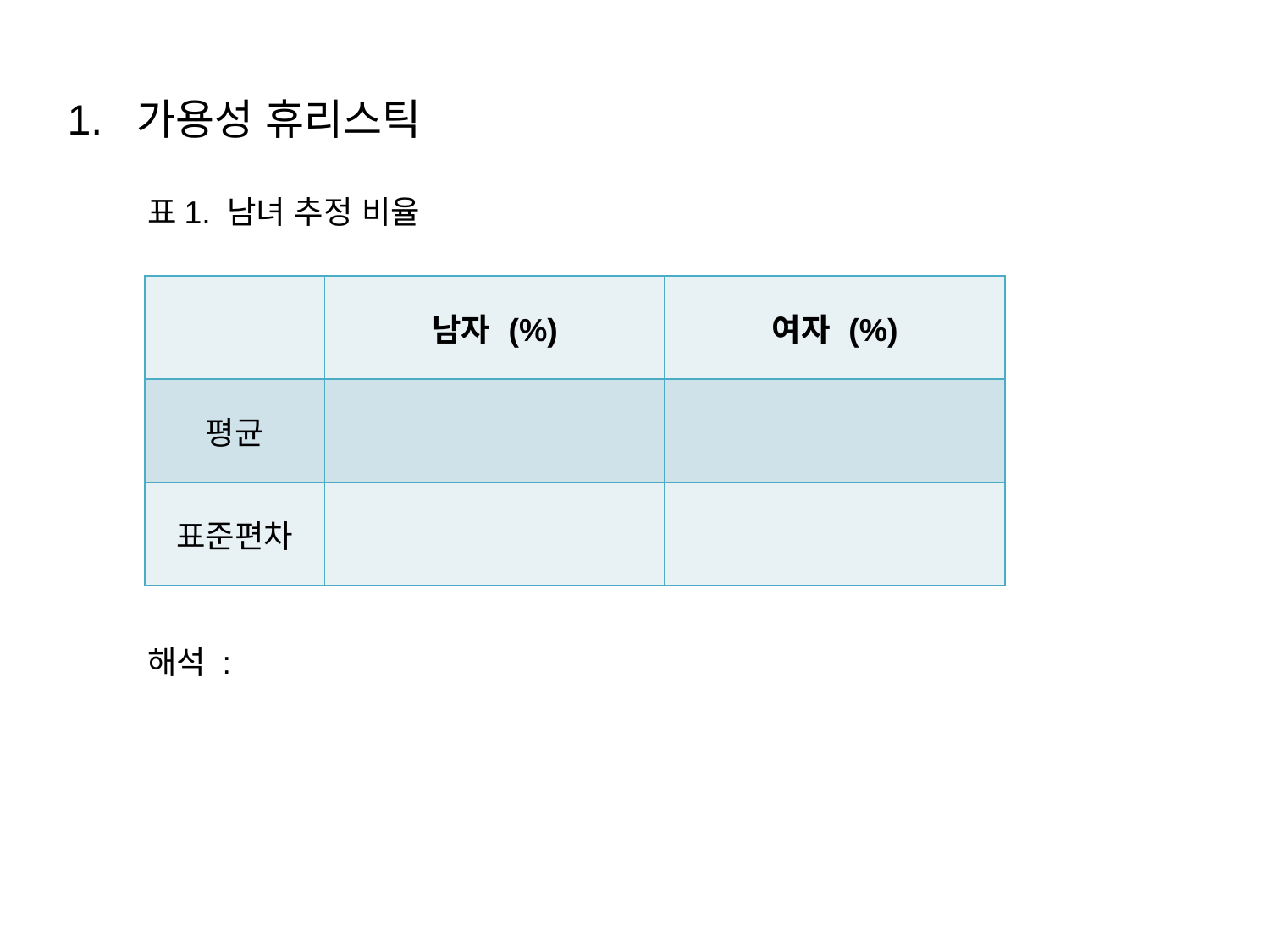

1.  가용성 휴리스틱
표1. 남녀 추정 비율
|  | 남자 (%) | 여자 (%) |
| --- | --- | --- |
| 평균 |  |  |
| 표준편차 |  |  |
해석 :